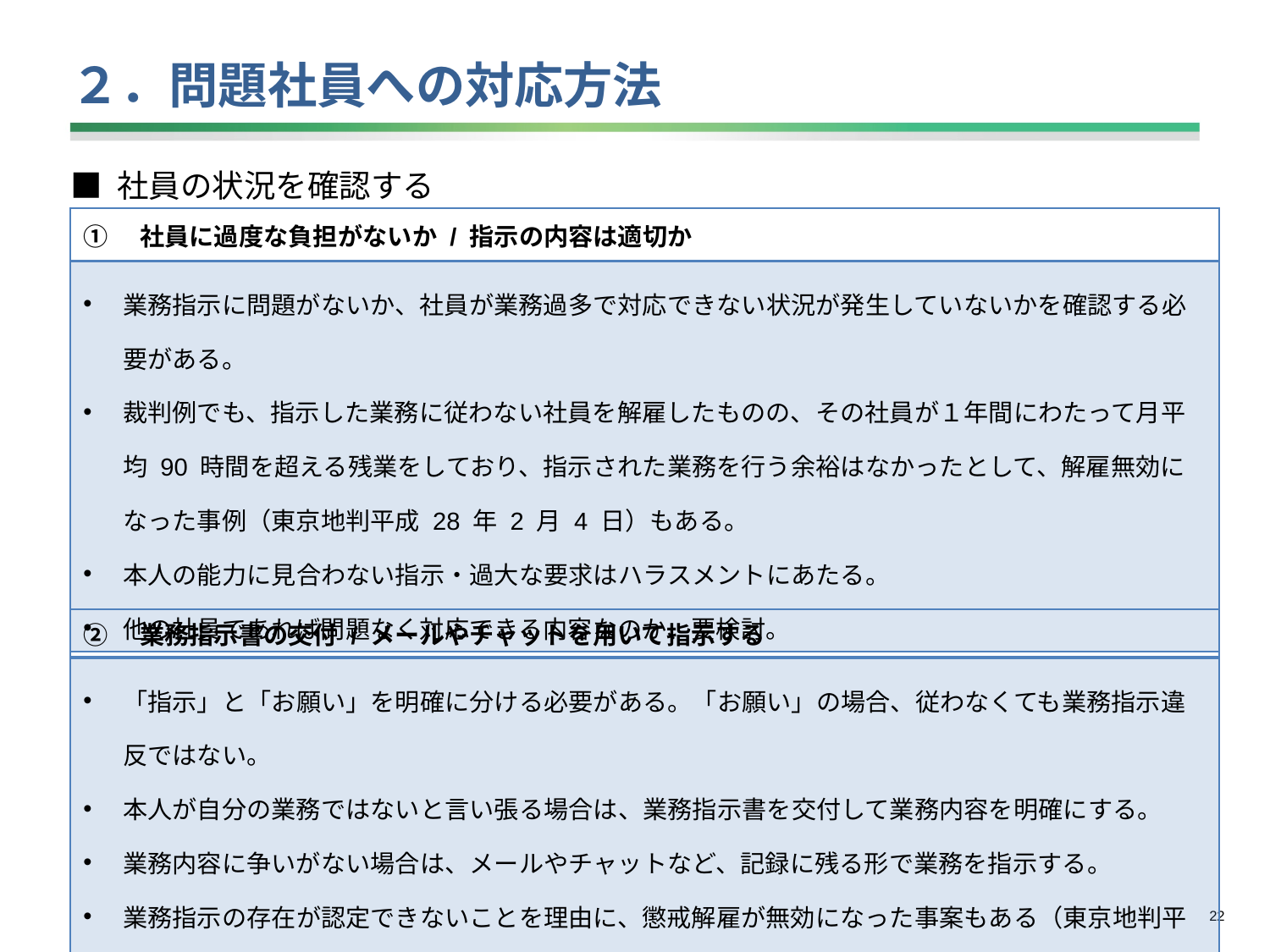

# ２．問題社員への対応方法
■ 社員の状況を確認する

| ①　社員に過度な負担がないか / 指示の内容は適切か |
| --- |
| 業務指示に問題がないか、社員が業務過多で対応できない状況が発生していないかを確認する必要がある。 裁判例でも、指示した業務に従わない社員を解雇したものの、その社員が１年間にわたって月平均 90 時間を超える残業をしており、指示された業務を行う余裕はなかったとして、解雇無効になった事例（東京地判平成 28 年 2 月 4 日）もある。 本人の能力に見合わない指示・過大な要求はハラスメントにあたる。 他の社員であれば問題なく対応できる内容なのか、要検討。 |
| ②　業務指示書の交付 / メールやチャットを用いて指示する |
| --- |
| 「指示」と「お願い」を明確に分ける必要がある。「お願い」の場合、従わなくても業務指示違反ではない。 本人が自分の業務ではないと言い張る場合は、業務指示書を交付して業務内容を明確にする。 業務内容に争いがない場合は、メールやチャットなど、記録に残る形で業務を指示する。 業務指示の存在が認定できないことを理由に、懲戒解雇が無効になった事案もある（東京地判平成 30 年 4 月 13 日）。 |
22